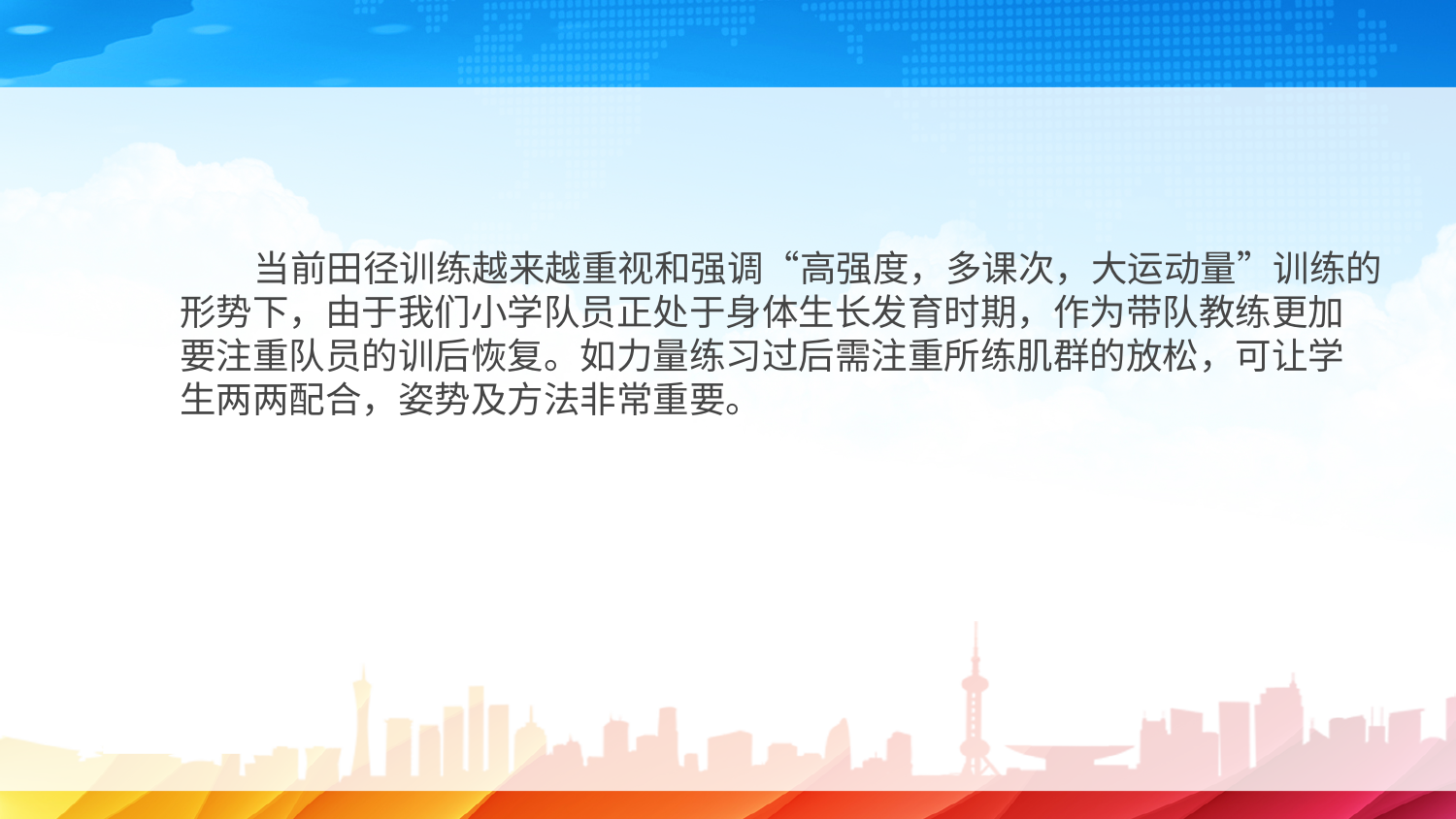

当前田径训练越来越重视和强调“高强度，多课次，大运动量”训练的
形势下，由于我们小学队员正处于身体生长发育时期，作为带队教练更加
要注重队员的训后恢复。如力量练习过后需注重所练肌群的放松，可让学
生两两配合，姿势及方法非常重要。